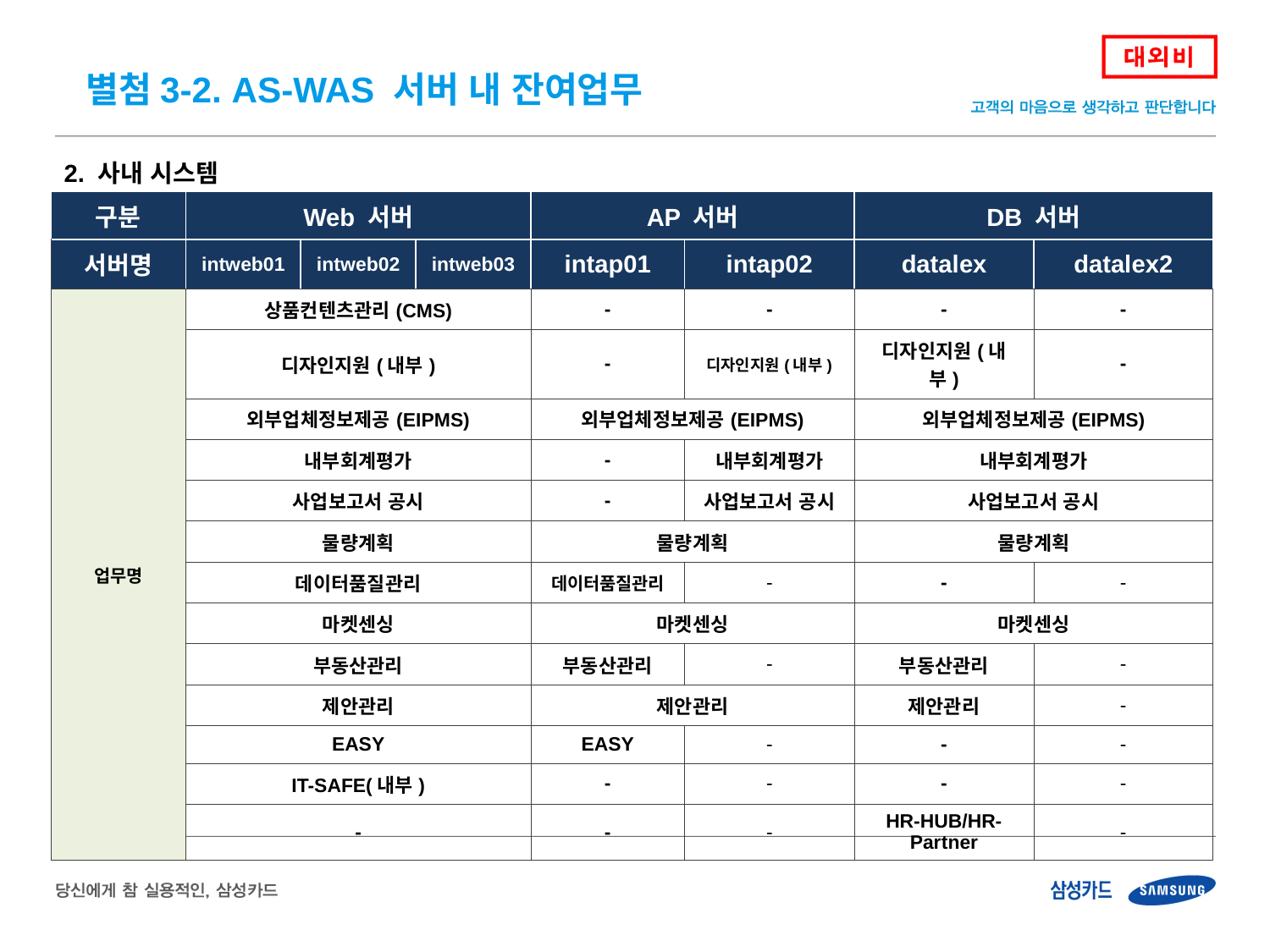

별첨3-2. AS-WAS 서버 내 잔여업무
2. 사내 시스템
| 구분 | Web 서버 |  |  | AP 서버 |  | DB 서버 |  |
| --- | --- | --- | --- | --- | --- | --- | --- |
| 서버명 | intweb01 | intweb02 | intweb03 | intap01 | intap02 | datalex | datalex2 |
| 업무명 | 상품컨텐츠관리(CMS) |  |  | - | - | - | - |
|  | 디자인지원(내부) |  |  | - | 디자인지원(내부) | 디자인지원(내부) | - |
|  | 외부업체정보제공(EIPMS) |  |  | 외부업체정보제공(EIPMS) |  | 외부업체정보제공(EIPMS) |  |
|  | 내부회계평가 |  |  | - | 내부회계평가 | 내부회계평가 |  |
|  | 사업보고서 공시 |  |  | - | 사업보고서 공시 | 사업보고서 공시 |  |
|  | 물량계획 |  |  | 물량계획 |  | 물량계획 |  |
|  | 데이터품질관리 |  |  | 데이터품질관리 | - | - | - |
|  | 마켓센싱 |  |  | 마켓센싱 |  | 마켓센싱 |  |
|  | 부동산관리 |  |  | 부동산관리 | - | 부동산관리 | - |
|  | 제안관리 |  |  | 제안관리 |  | 제안관리 | - |
|  | EASY |  |  | EASY | - | - | - |
|  | IT-SAFE(내부) |  |  | - | - | - | - |
|  | - |  |  | - | - | HR-HUB/HR-Partner | - |